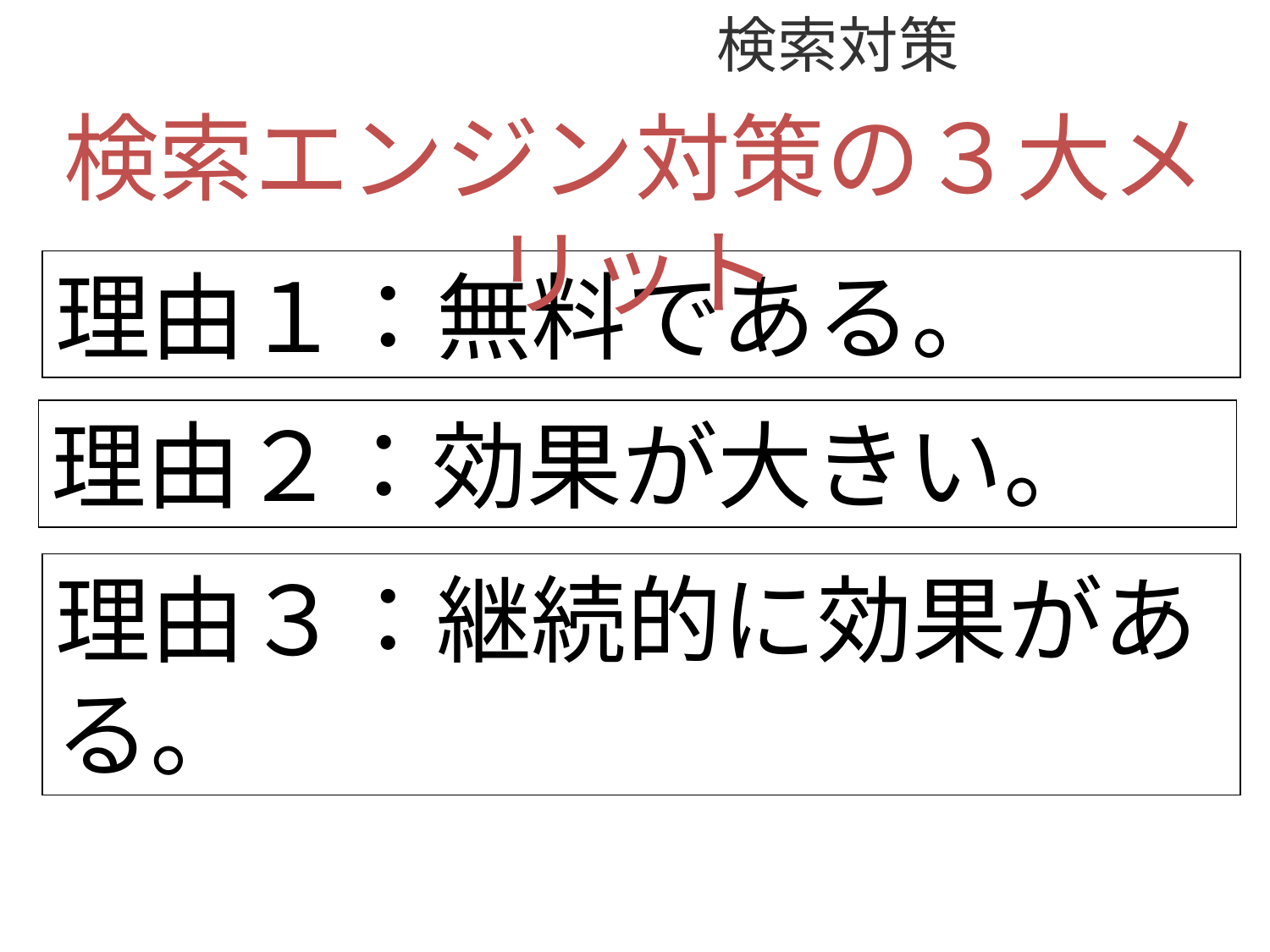

# 検索対策
検索エンジン対策の３大メリット

理由１：無料である。
理由２：効果が大きい。
理由３：継続的に効果がある。